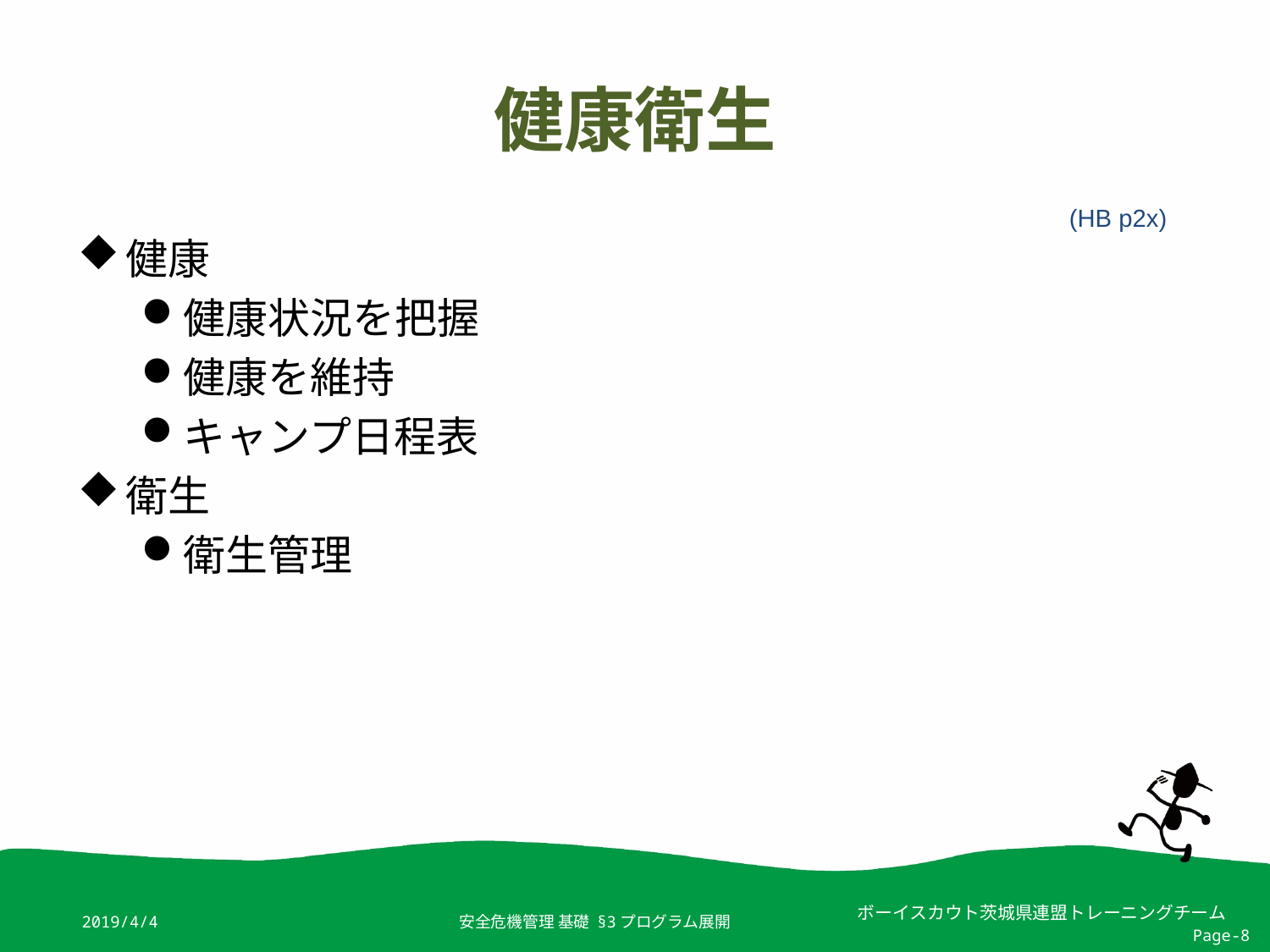

# 健康衛生
(HB p2x)
健康
健康状況を把握
健康を維持
キャンプ日程表
衛生
衛生管理
2019/4/4
安全危機管理 基礎 §3プログラム展開
Page-8